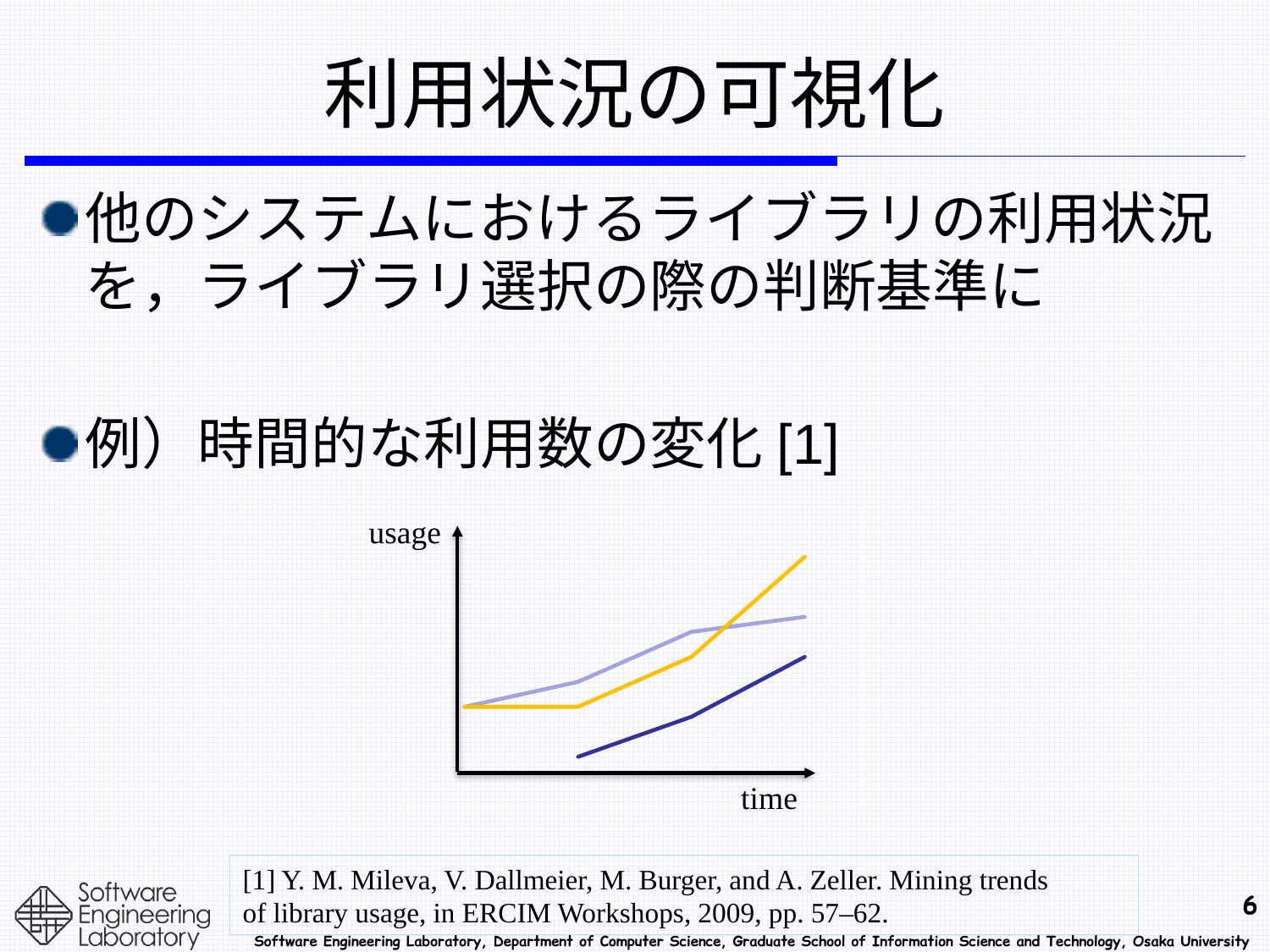

# 利用状況の可視化
他のシステムにおけるライブラリの利用状況を，ライブラリ選択の際の判断基準に

例）時間的な利用数の変化[1]

### Chart

| Category | libA | libB | libC |
|---|---|---|---|
| 分類 1 | 2.0 | None | 2.0 |
| 分類 2 | 2.5 | 1.0 | 2.0 |
| 分類 3 | 3.5 | 1.8 | 3.0 |
| 分類 4 | 3.8 | 3.0 | 5.0 |
usage
time
[1] Y. M. Mileva, V. Dallmeier, M. Burger, and A. Zeller. Mining trends
of library usage, in ERCIM Workshops, 2009, pp. 57–62.